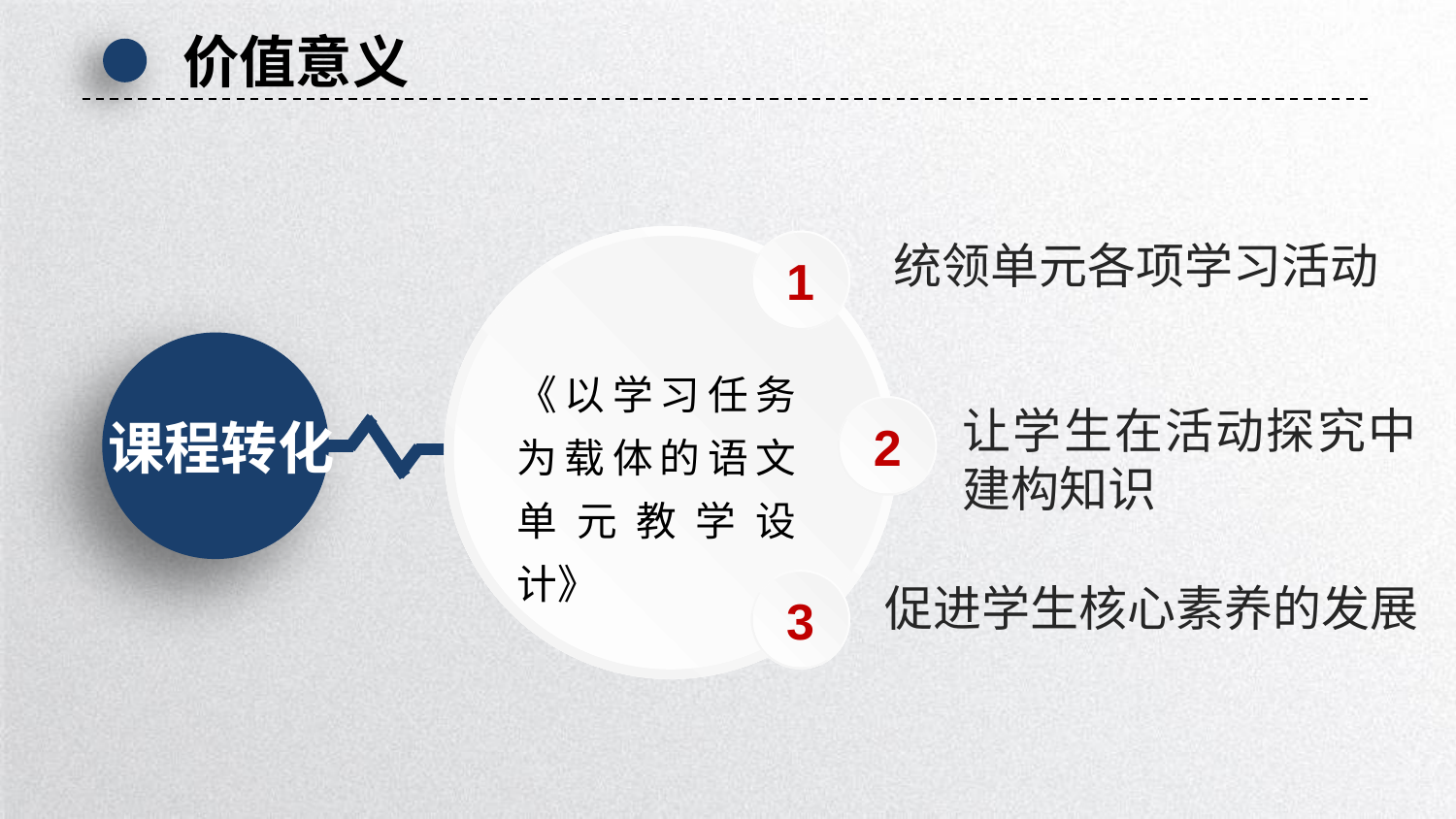

价值意义

1
统领单元各项学习活动

《以学习任务为载体的语文单元教学设计》

2
让学生在活动探究中建构知识
课程转化

3
促进学生核心素养的发展